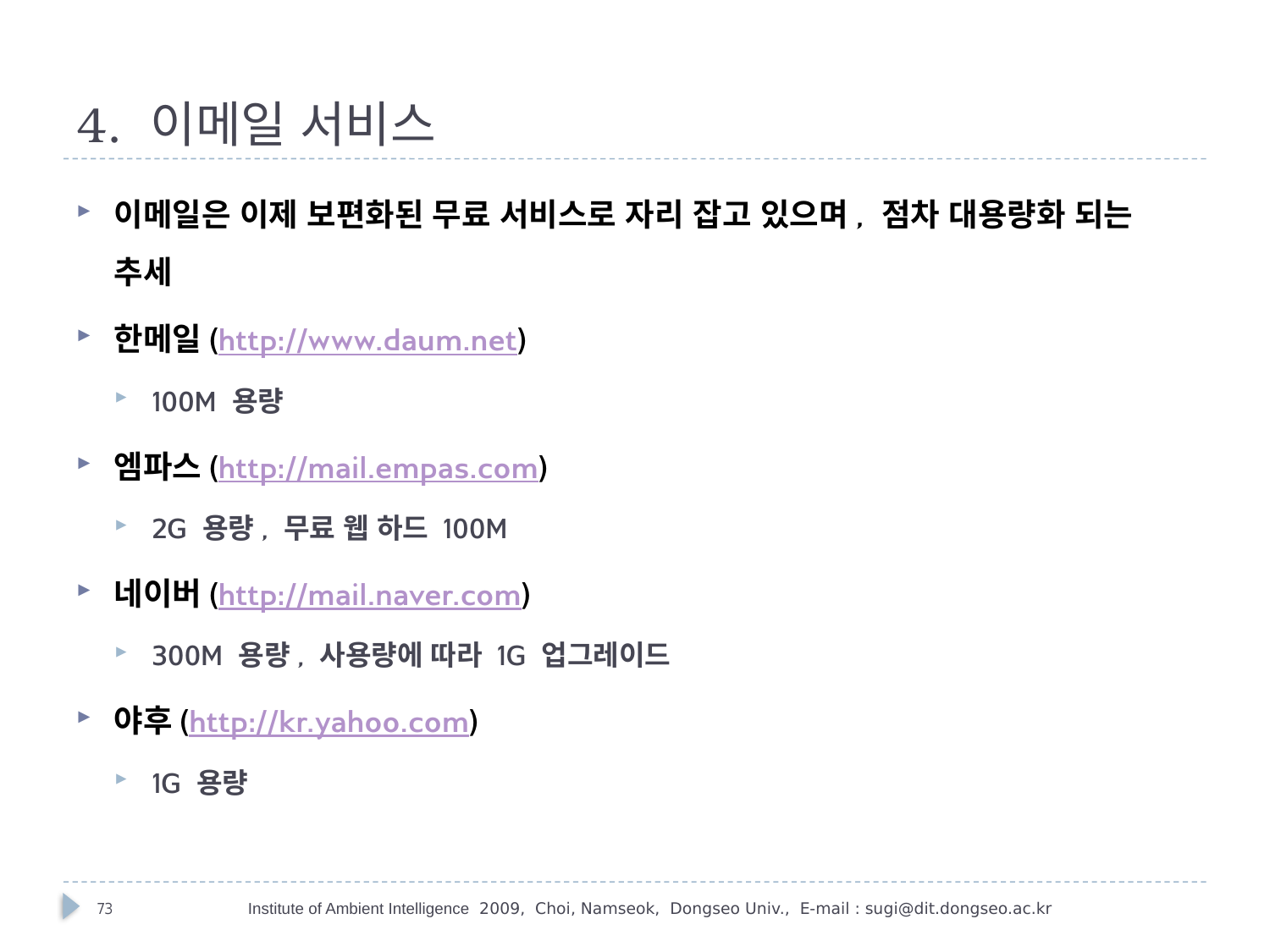

# 4. 이메일 서비스
이메일은 이제 보편화된 무료 서비스로 자리 잡고 있으며, 점차 대용량화 되는 추세
한메일(http://www.daum.net)
100M 용량
엠파스(http://mail.empas.com)
2G 용량, 무료 웹 하드 100M
네이버(http://mail.naver.com)
300M 용량, 사용량에 따라 1G 업그레이드
야후(http://kr.yahoo.com)
1G 용량